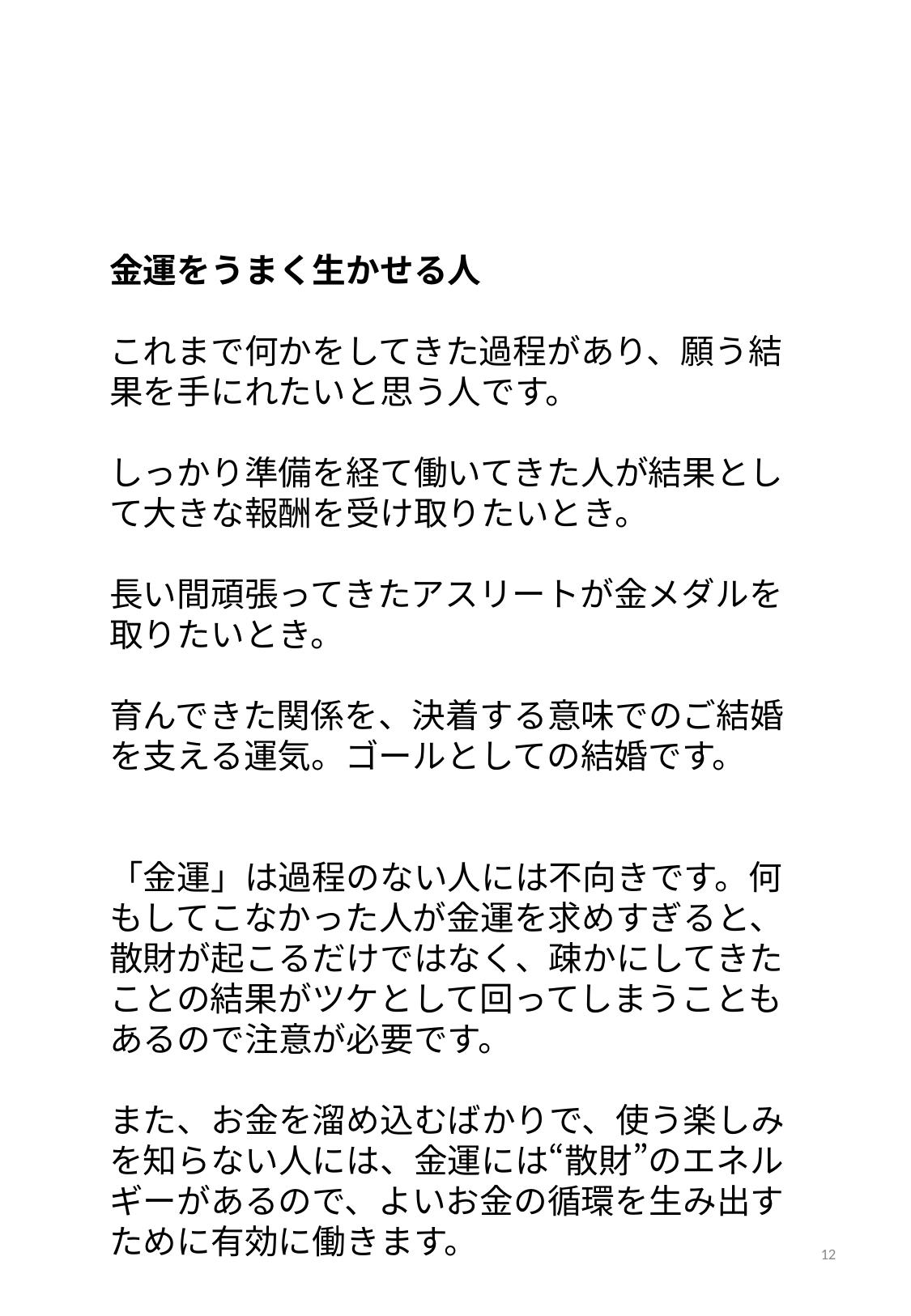

金運をうまく生かせる人

これまで何かをしてきた過程があり、願う結果を手にれたいと思う人です。

しっかり準備を経て働いてきた人が結果として大きな報酬を受け取りたいとき。

長い間頑張ってきたアスリートが金メダルを取りたいとき。

育んできた関係を、決着する意味でのご結婚を支える運気。ゴールとしての結婚です。

「金運」は過程のない人には不向きです。何もしてこなかった人が金運を求めすぎると、散財が起こるだけではなく、疎かにしてきたことの結果がツケとして回ってしまうこともあるので注意が必要です。

また、お金を溜め込むばかりで、使う楽しみを知らない人には、金運には“散財”のエネルギーがあるので、よいお金の循環を生み出すために有効に働きます。
12